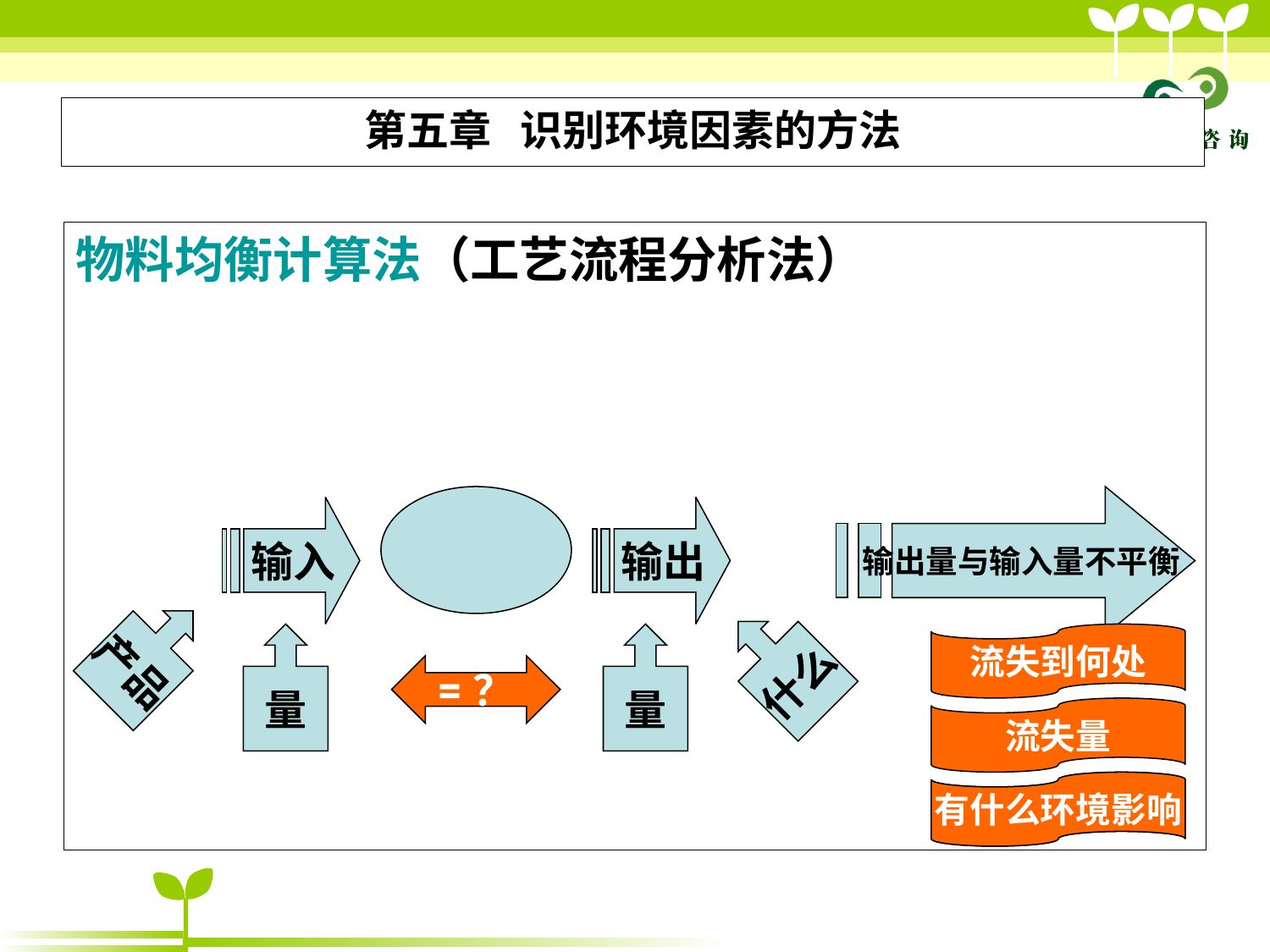

# 第五章   识别环境因素的方法
物料均衡计算法（工艺流程分析法）

输出量与输入量不平衡
输入
输出
产品
什么
量
量
流失到何处
=？
流失量
有什么环境影响
有什么环境影响